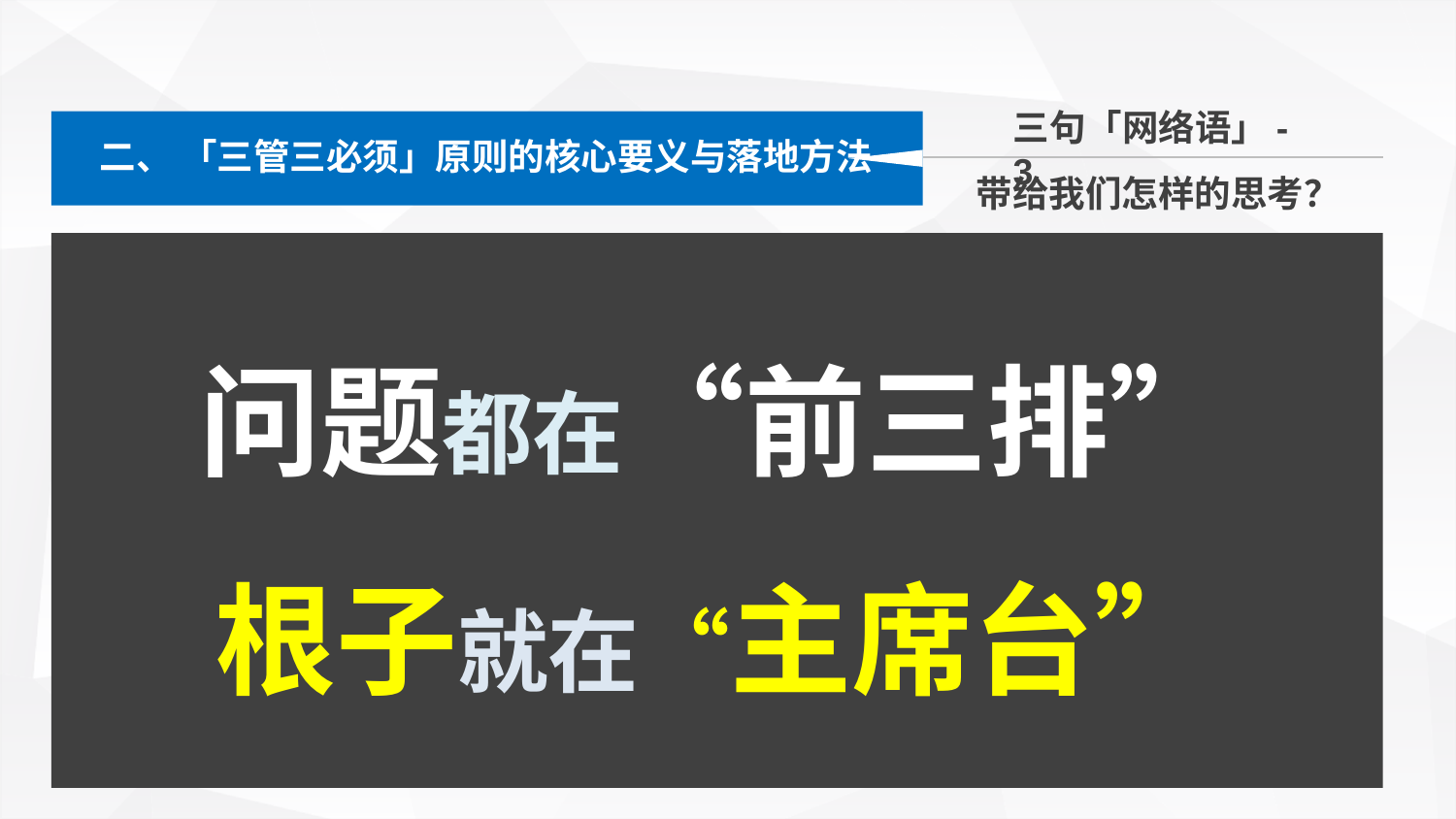

三句「网络语」-3

二、 「三管三必须」原则的核心要义与落地方法

带给我们怎样的思考？

问题都在“前三排” 根子就在“主席台”